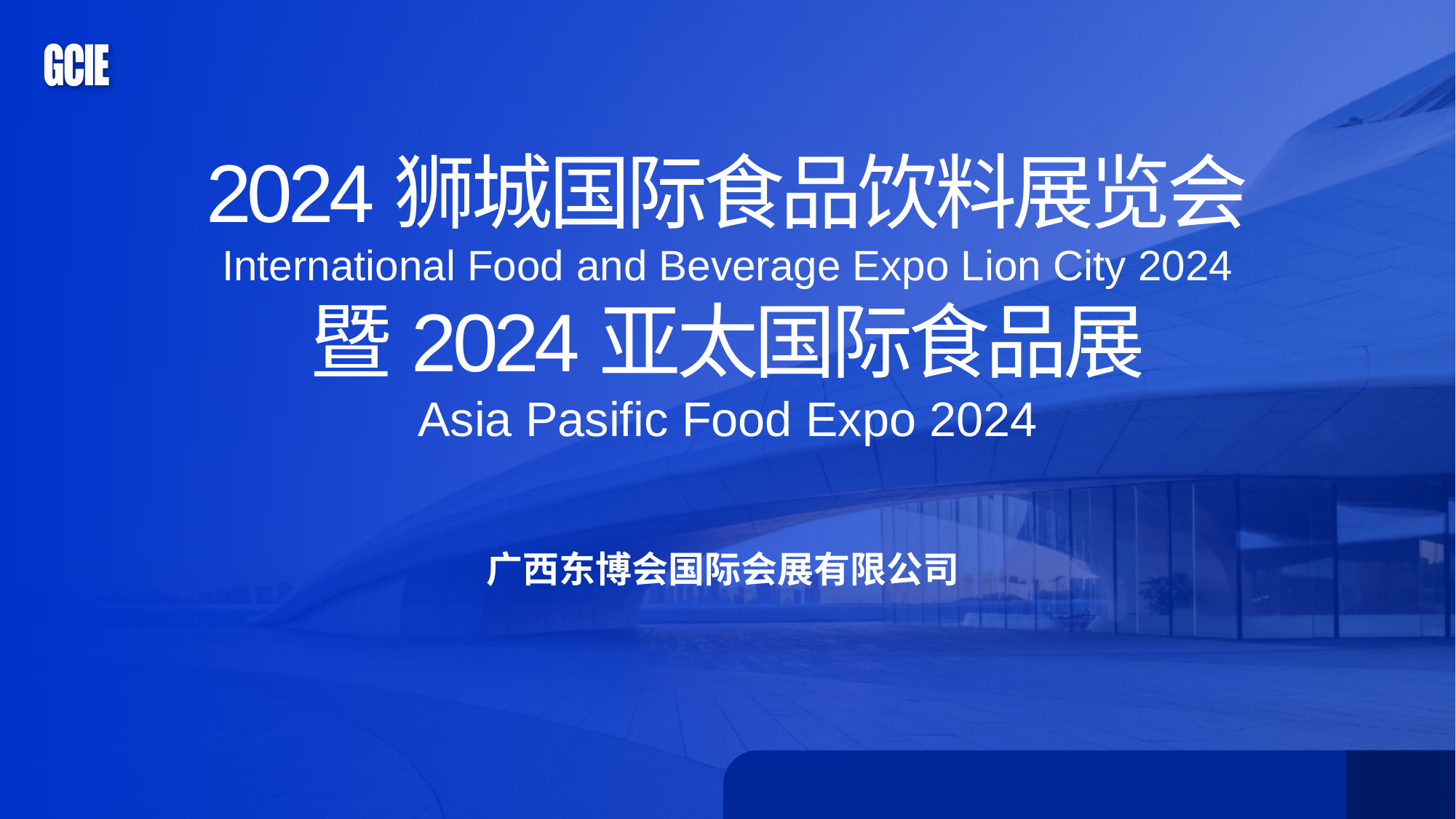

2024狮城国际食品饮料展览会
International Food and Beverage Expo Lion City 2024
暨2024亚太国际食品展
Asia Pasific Food Expo 2024
广西东博会国际会展有限公司